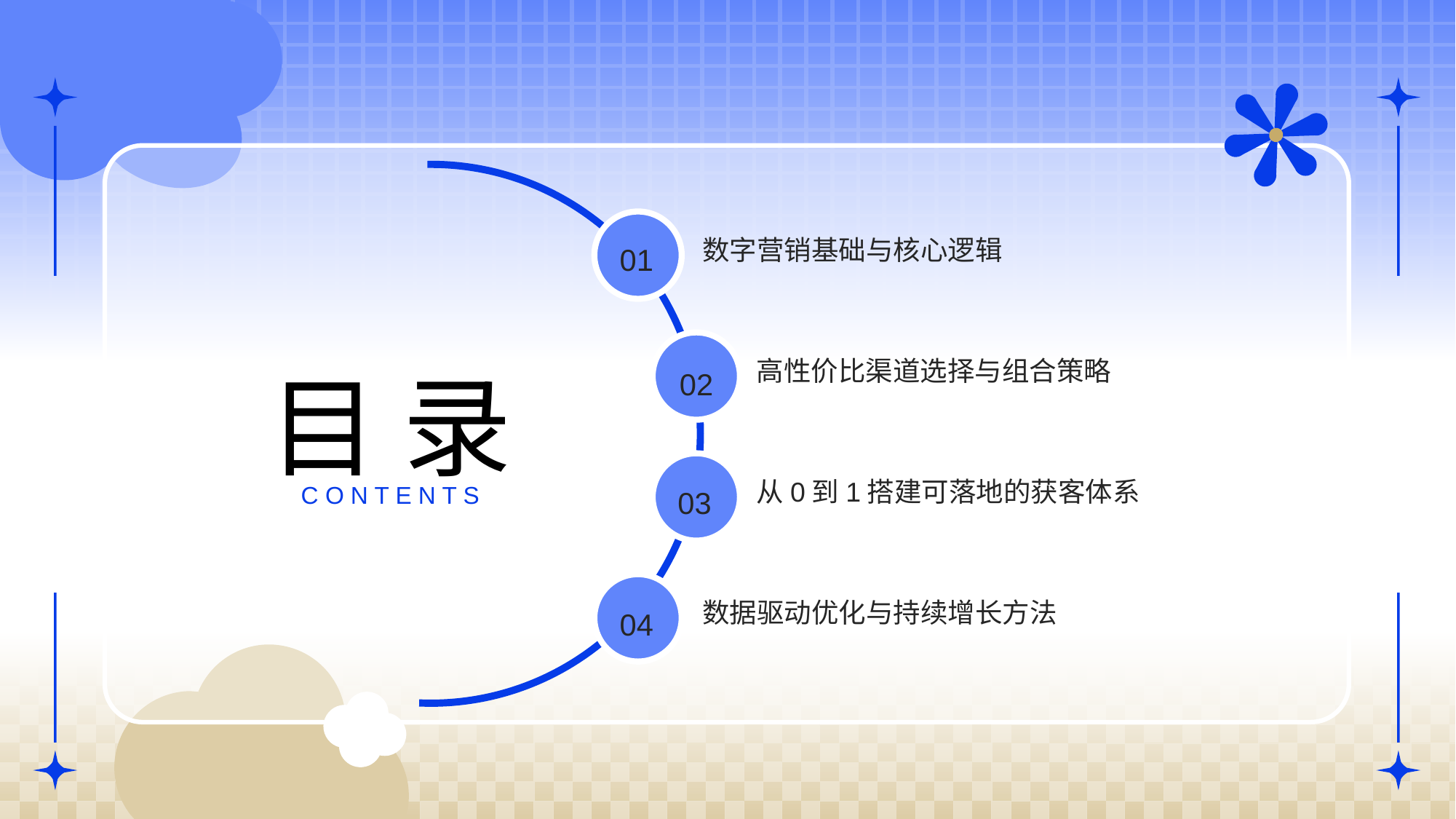

数字营销基础与核心逻辑

01
高性价比渠道选择与组合策略

目 录
02
从0到1搭建可落地的获客体系

C O N T E N T S
03

数据驱动优化与持续增长方法

04